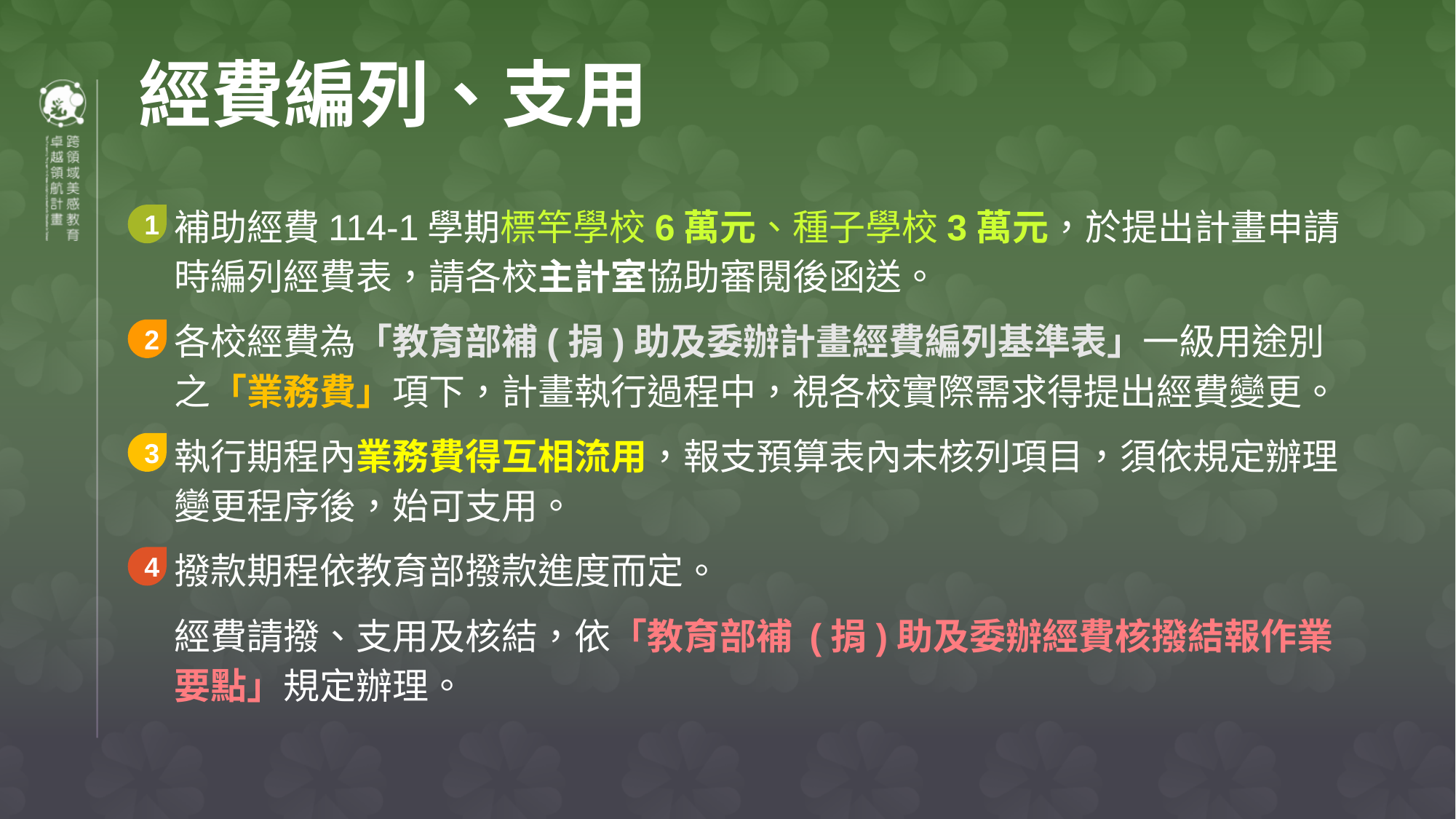

經費編列、支用
補助經費114-1學期標竿學校6萬元、種子學校3萬元，於提出計畫申請時編列經費表，請各校主計室協助審閱後函送。
各校經費為「教育部補(捐)助及委辦計畫經費編列基準表」一級用途別之「業務費」項下，計畫執行過程中，視各校實際需求得提出經費變更。
執行期程內業務費得互相流用，報支預算表內未核列項目，須依規定辦理變更程序後，始可支用。
撥款期程依教育部撥款進度而定。
經費請撥、支用及核結，依「教育部補 (捐)助及委辦經費核撥結報作業要點」規定辦理。

1
2
3
4